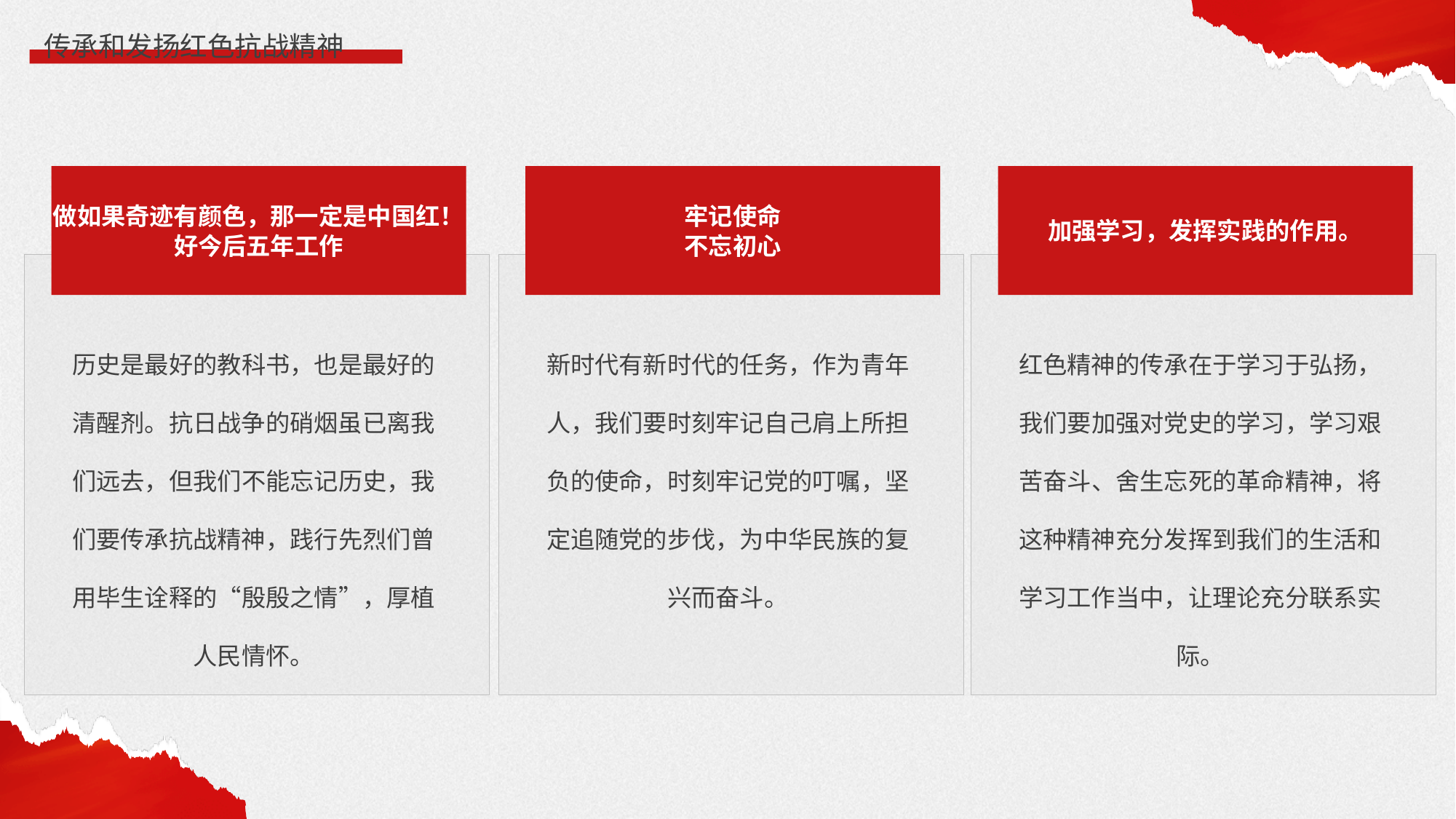

做如果奇迹有颜色，那一定是中国红！
好今后五年工作
牢记使命
不忘初⼼
加强学习，发挥实践的作⽤。

历史是最好的教科书，也是最好的清醒剂。抗日战争的硝烟虽已离我们远去，但我们不能忘记历史，我们要传承抗战精神，践行先烈们曾用毕生诠释的“殷殷之情”，厚植人民情怀。
新时代有新时代的任务，作为青年人，我们要时刻牢记自己肩上所担负的使命，时刻牢记党的叮嘱，坚定追随党的步伐，为中华民族的复兴而奋斗。
红⾊精神的传承在于学习于弘扬，我们要加强对党史的学习，学习艰苦奋⽃、舍⽣忘死的⾰命精神，将这种精神充分发挥到我们的生活和学习工作当中，让理论充分联系实际。